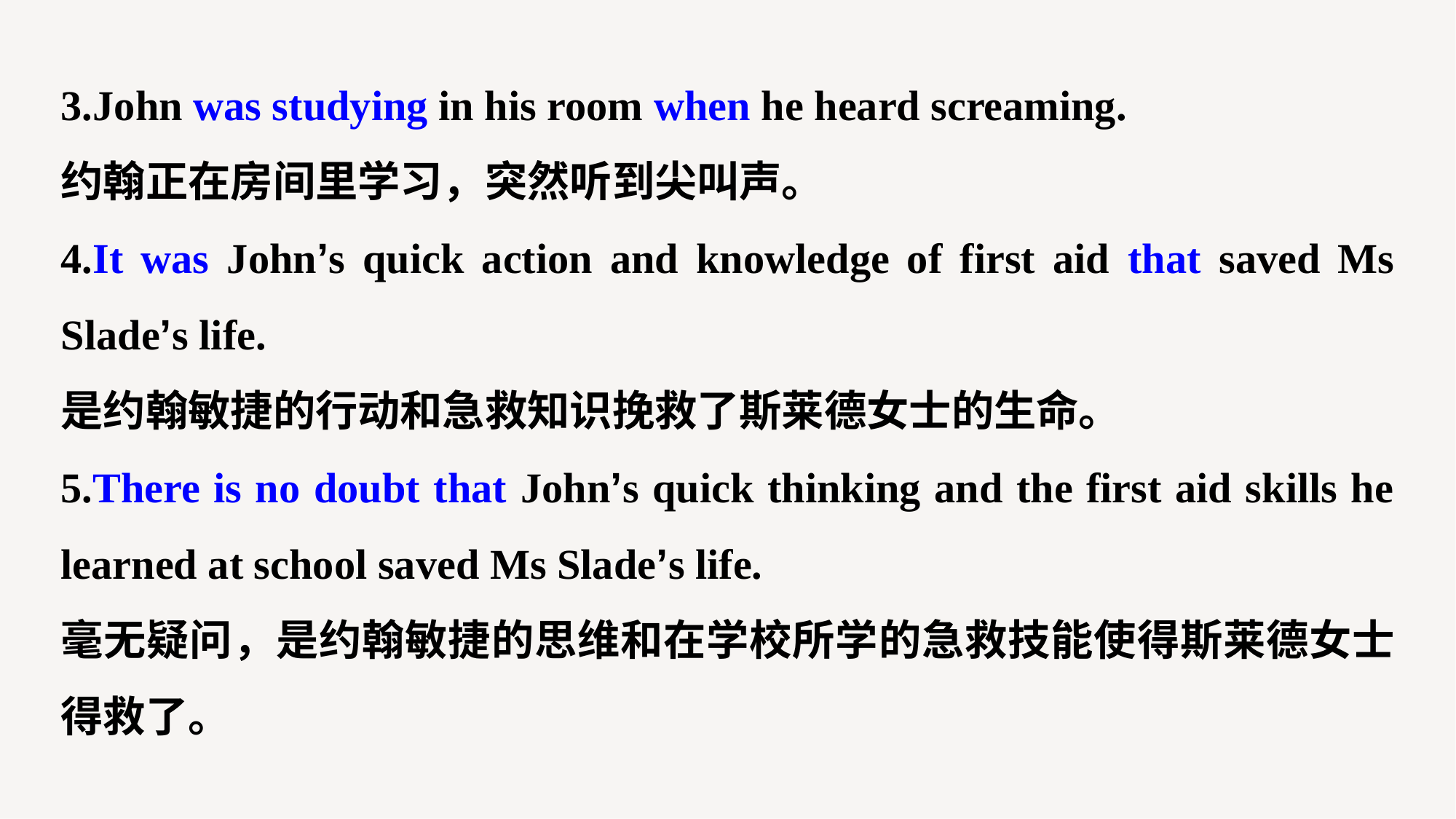

3.John was studying in his room when he heard screaming.
约翰正在房间里学习，突然听到尖叫声。
4.It was John’s quick action and knowledge of first aid that saved Ms Slade’s life.
是约翰敏捷的行动和急救知识挽救了斯莱德女士的生命。
5.There is no doubt that John’s quick thinking and the first aid skills he learned at school saved Ms Slade’s life.
毫无疑问，是约翰敏捷的思维和在学校所学的急救技能使得斯莱德女士得救了。